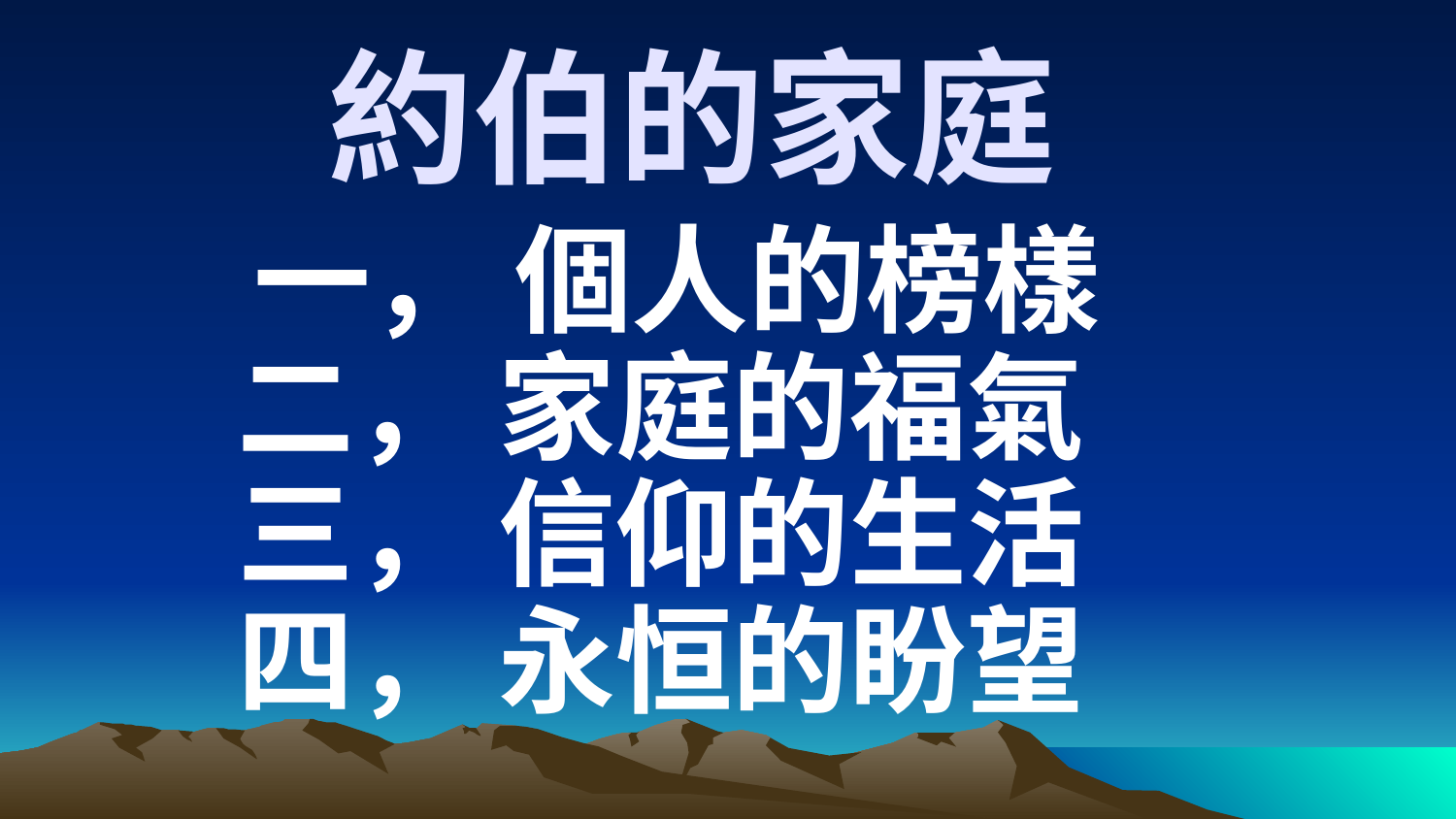

# 約伯的家庭
  一， 個人的榜樣二， 家庭的福氣 三， 信仰的生活 四， 永恒的盼望